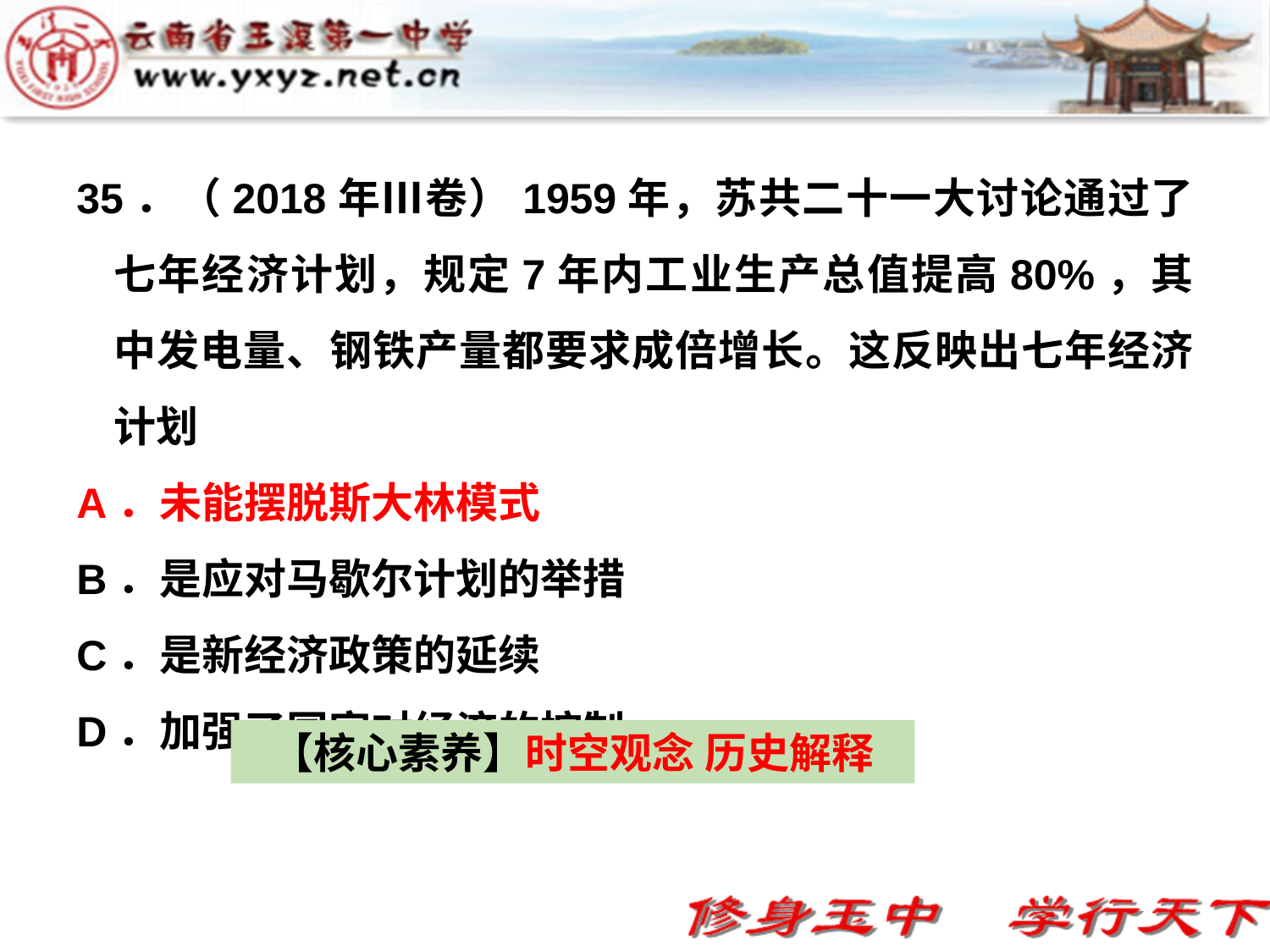

35．（2018年Ⅲ卷）1959年，苏共二十一大讨论通过了七年经济计划，规定7年内工业生产总值提高80%，其中发电量、钢铁产量都要求成倍增长。这反映出七年经济计划
A．未能摆脱斯大林模式
B．是应对马歇尔计划的举措
C．是新经济政策的延续
D．加强了国家对经济的控制
【核心素养】时空观念 历史解释